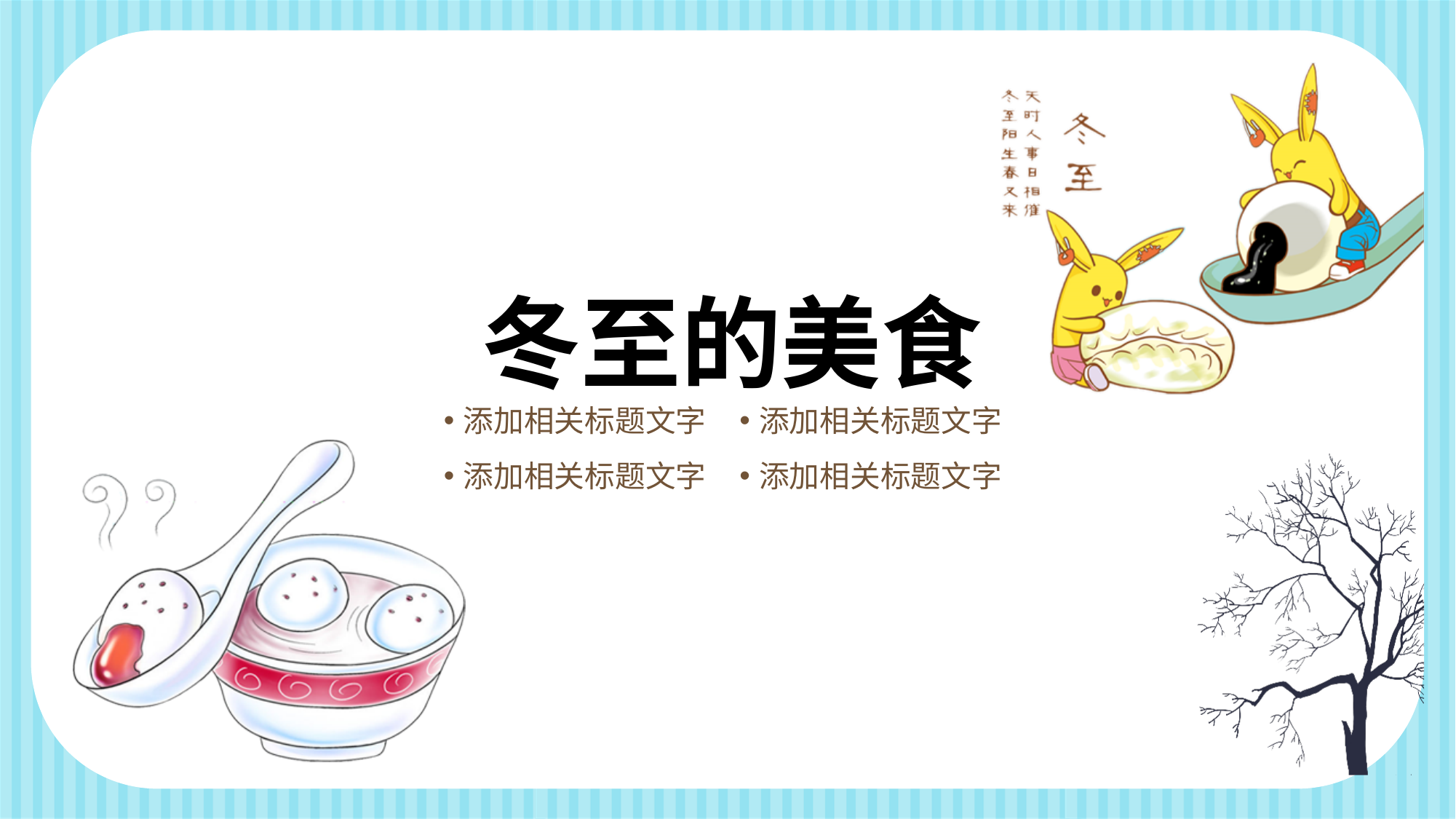

冬至的美食
添加相关标题文字
添加相关标题文字
添加相关标题文字
添加相关标题文字